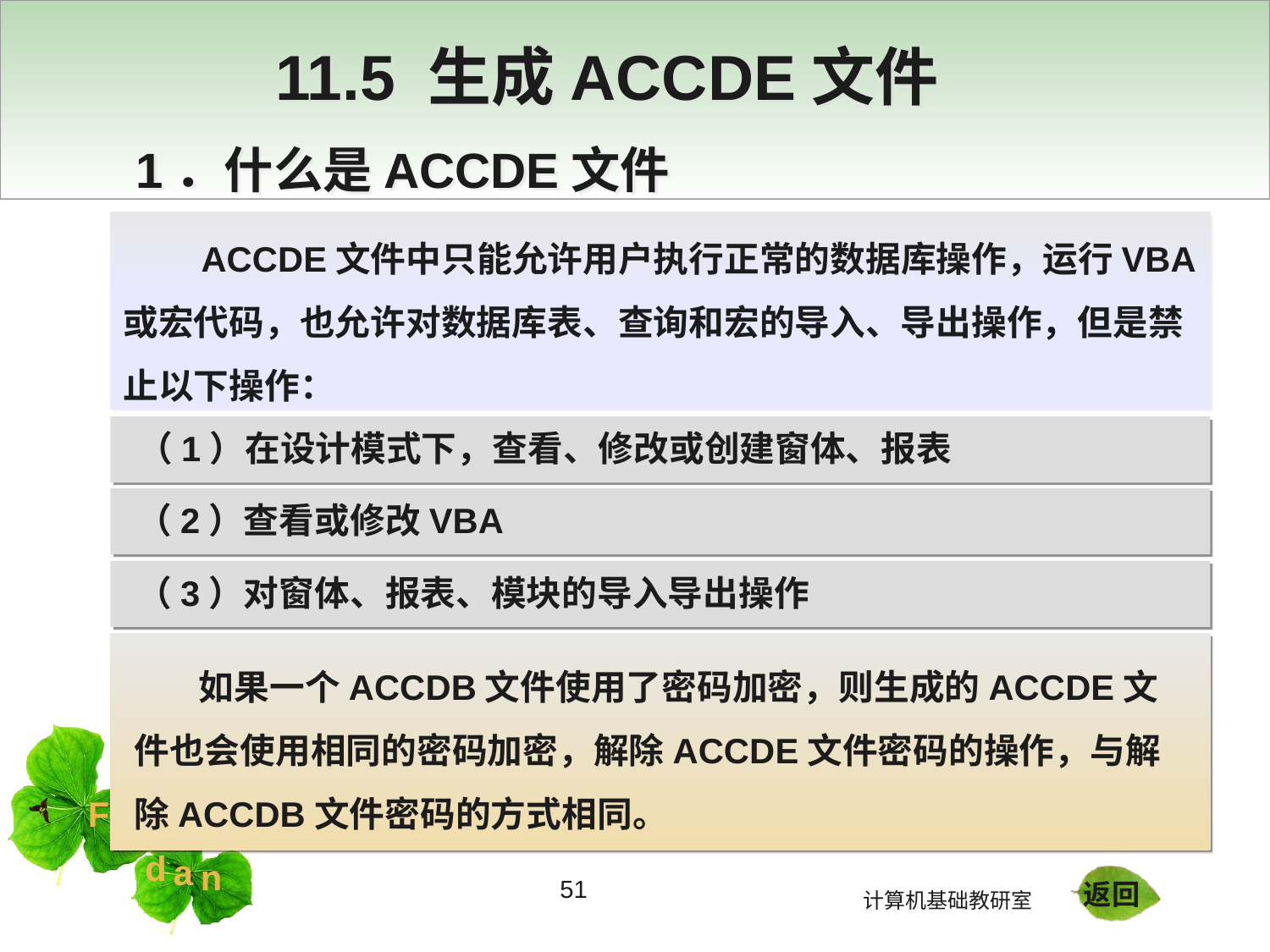

11.5 生成ACCDE文件
1．什么是ACCDE文件
        ACCDE文件中只能允许用户执行正常的数据库操作，运行VBA或宏代码，也允许对数据库表、查询和宏的导入、导出操作，但是禁止以下操作：

（1）在设计模式下，查看、修改或创建窗体、报表

（2）查看或修改VBA

（3）对窗体、报表、模块的导入导出操作

       如果一个ACCDB文件使用了密码加密，则生成的ACCDE文件也会使用相同的密码加密，解除ACCDE文件密码的操作，与解除ACCDB文件密码的方式相同。
51
返回